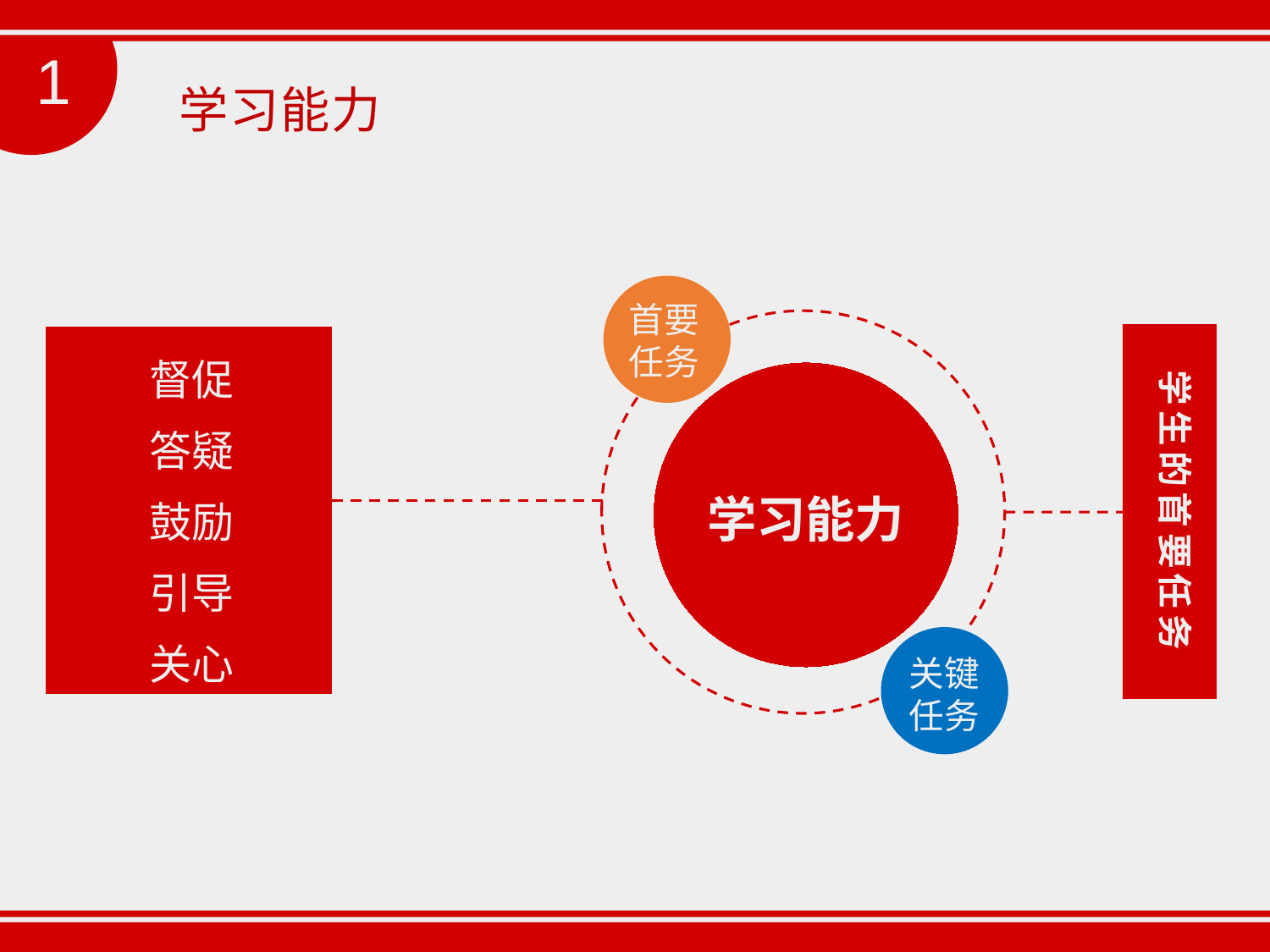

1

学习能力

首要
任务

关键
任务

学生的首要任务

督促
答疑
鼓励
引导
关心

学习能力